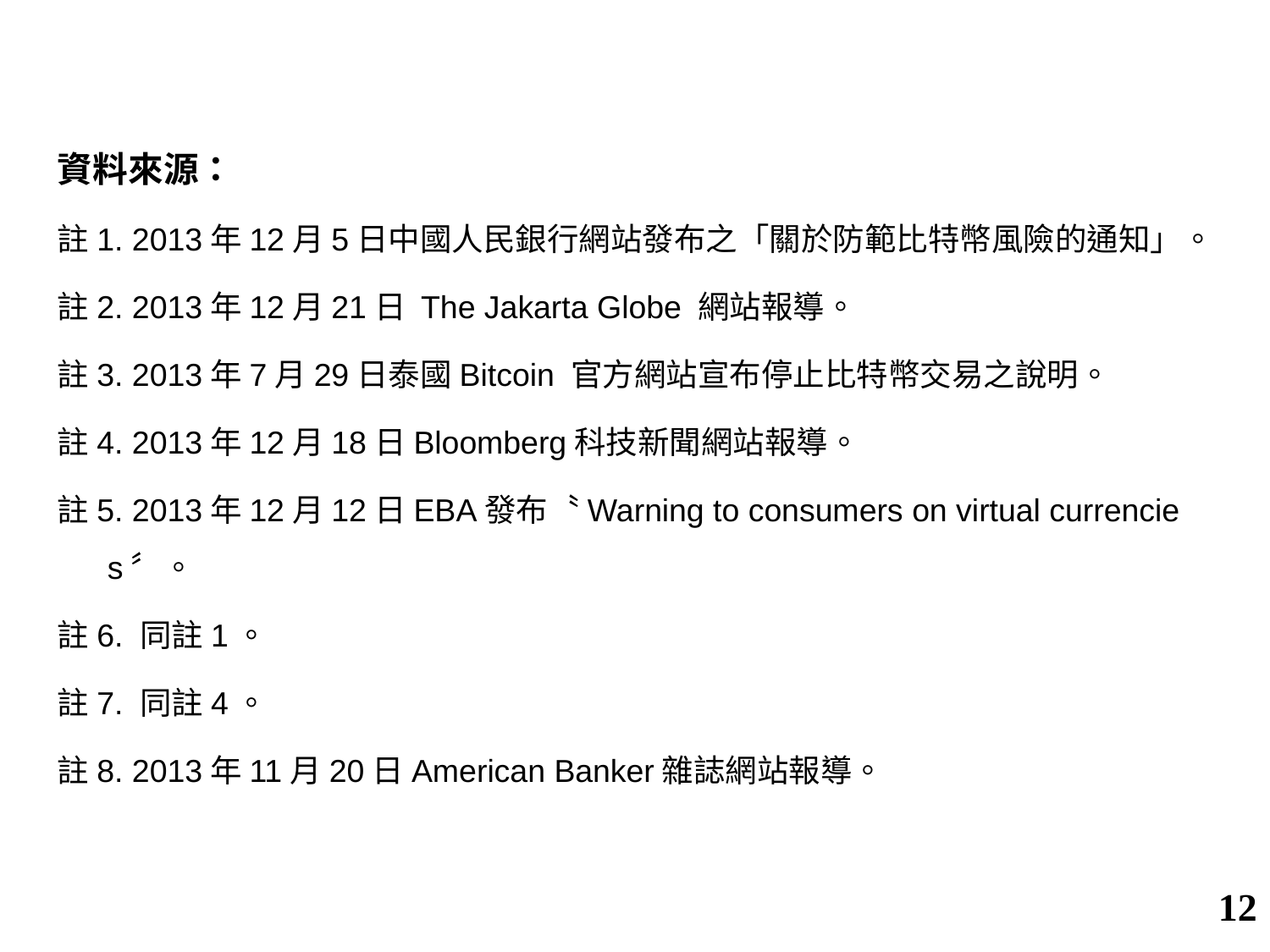

資料來源：
註1. 2013年12月5日中國人民銀行網站發布之「關於防範比特幣風險的通知」。
註2. 2013年12月21日 The Jakarta Globe 網站報導。
註3. 2013年7月29日泰國Bitcoin 官方網站宣布停止比特幣交易之說明。
註4. 2013年12月18日Bloomberg科技新聞網站報導。
註5. 2013年12月12日EBA發布〝Warning to consumers on virtual currencies〞。
註6. 同註1。
註7. 同註4。
註8. 2013年11月20日American Banker雜誌網站報導。
12